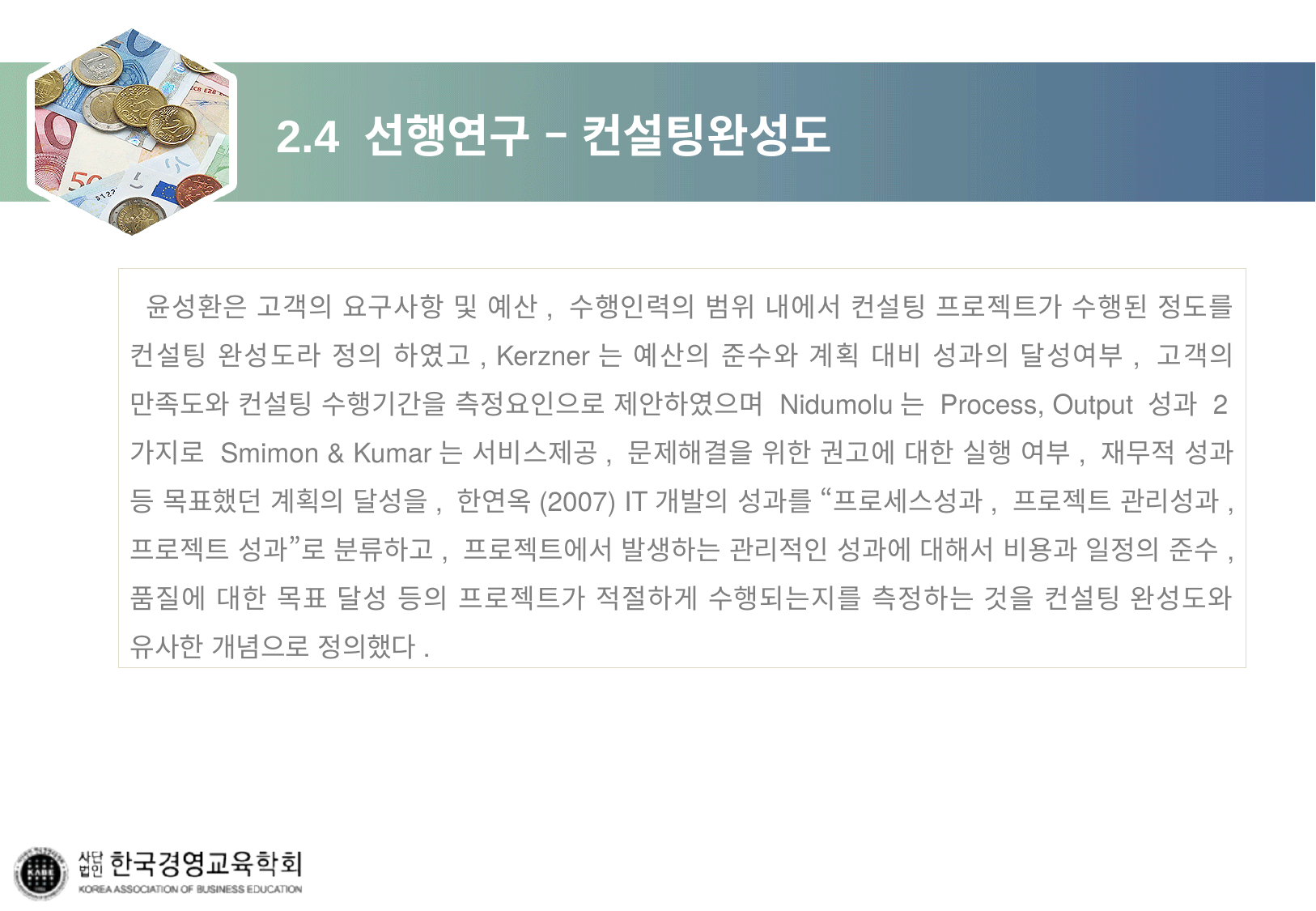

# 2.4 선행연구 – 컨설팅완성도
 윤성환은 고객의 요구사항 및 예산, 수행인력의 범위 내에서 컨설팅 프로젝트가 수행된 정도를 컨설팅 완성도라 정의 하였고, Kerzner는 예산의 준수와 계획 대비 성과의 달성여부, 고객의 만족도와 컨설팅 수행기간을 측정요인으로 제안하였으며 Nidumolu는 Process, Output 성과 2가지로 Smimon & Kumar는 서비스제공, 문제해결을 위한 권고에 대한 실행 여부, 재무적 성과 등 목표했던 계획의 달성을, 한연옥(2007) IT개발의 성과를 “프로세스성과, 프로젝트 관리성과, 프로젝트 성과”로 분류하고, 프로젝트에서 발생하는 관리적인 성과에 대해서 비용과 일정의 준수, 품질에 대한 목표 달성 등의 프로젝트가 적절하게 수행되는지를 측정하는 것을 컨설팅 완성도와 유사한 개념으로 정의했다.